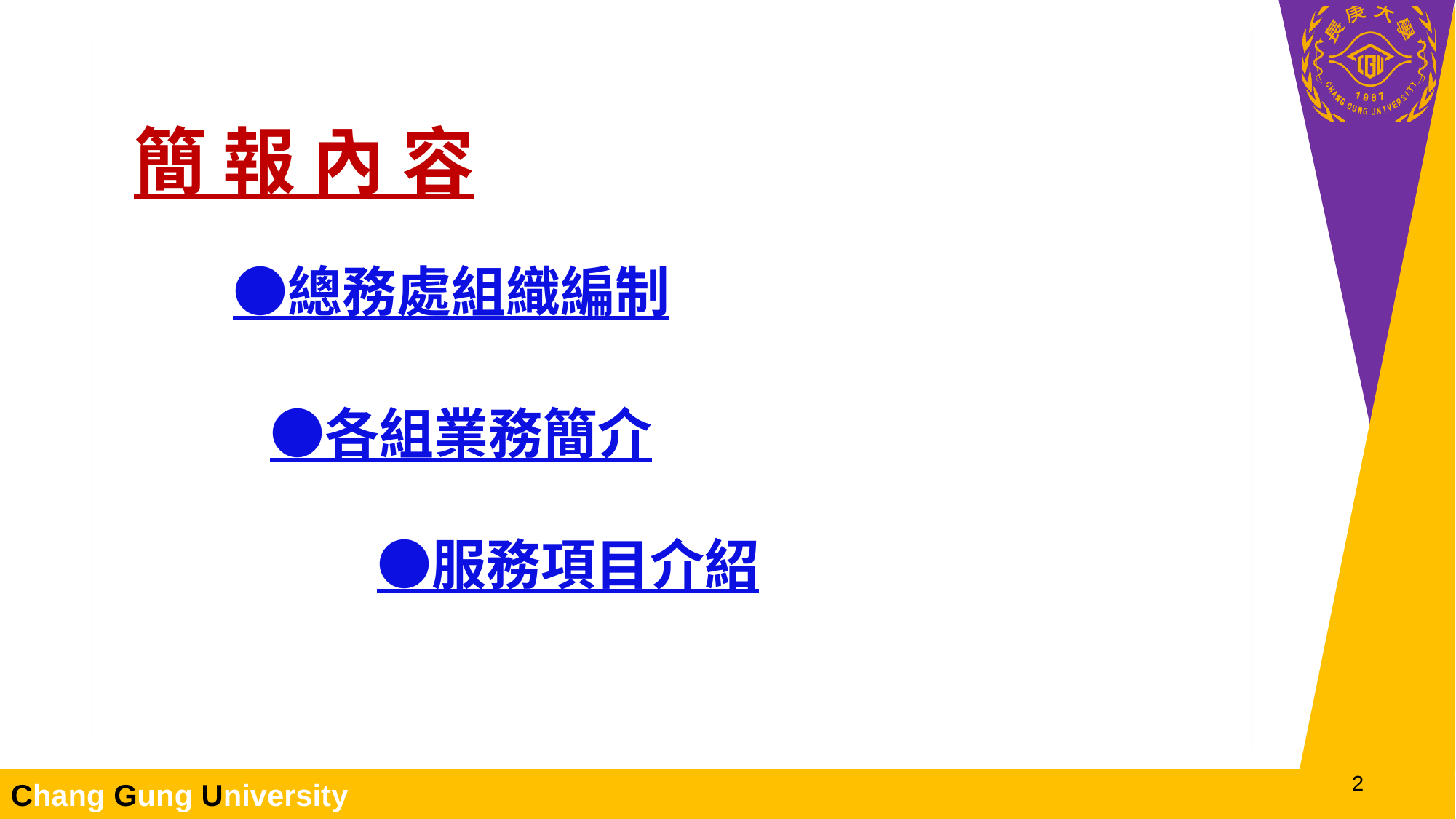

簡 報 內 容
     ●總務處組織編制
           ●各組業務簡介
         	  ●服務項目介紹
2